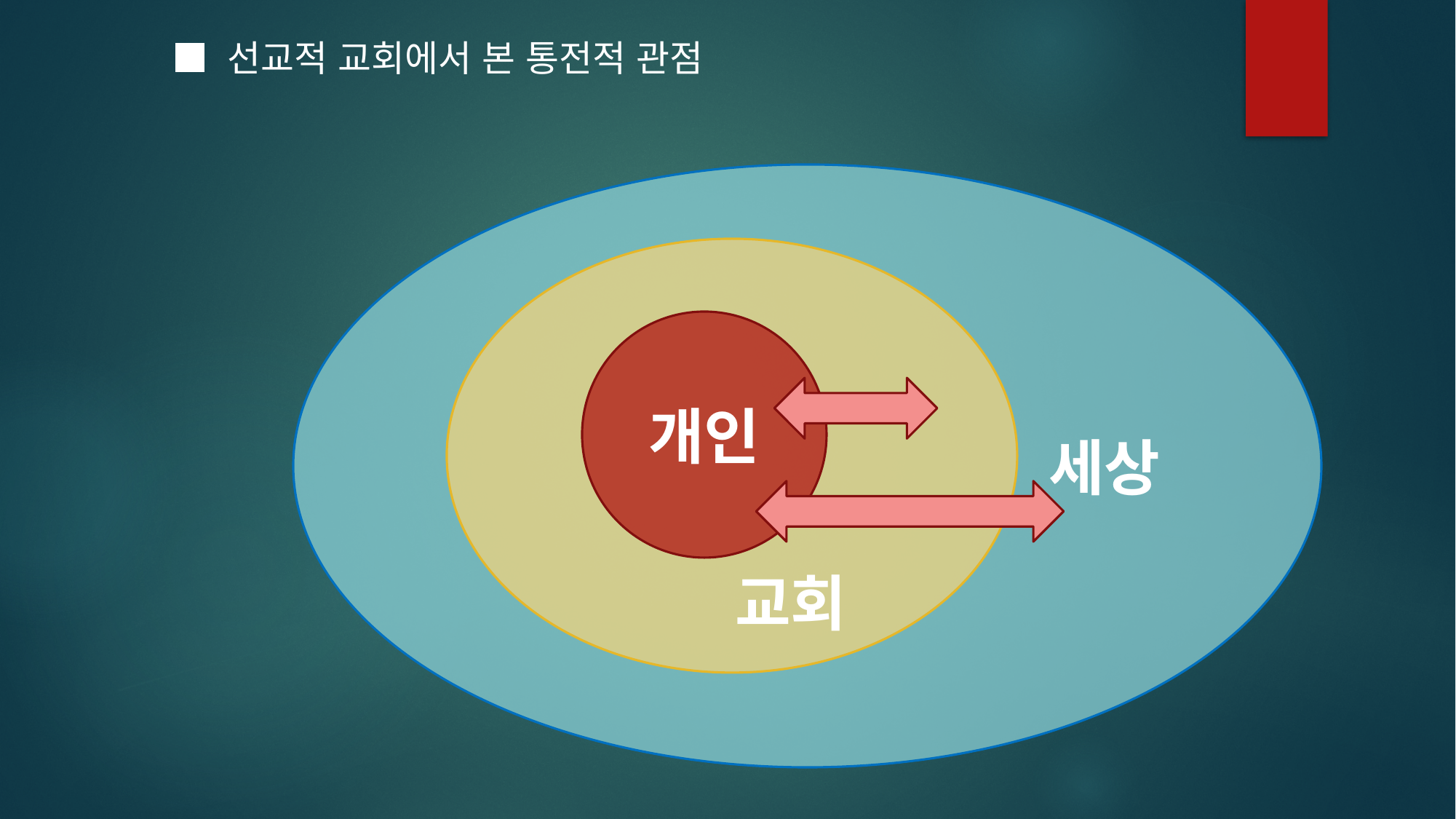

■ 선교적 교회에서 본 통전적 관점
   세상

             교회
개인